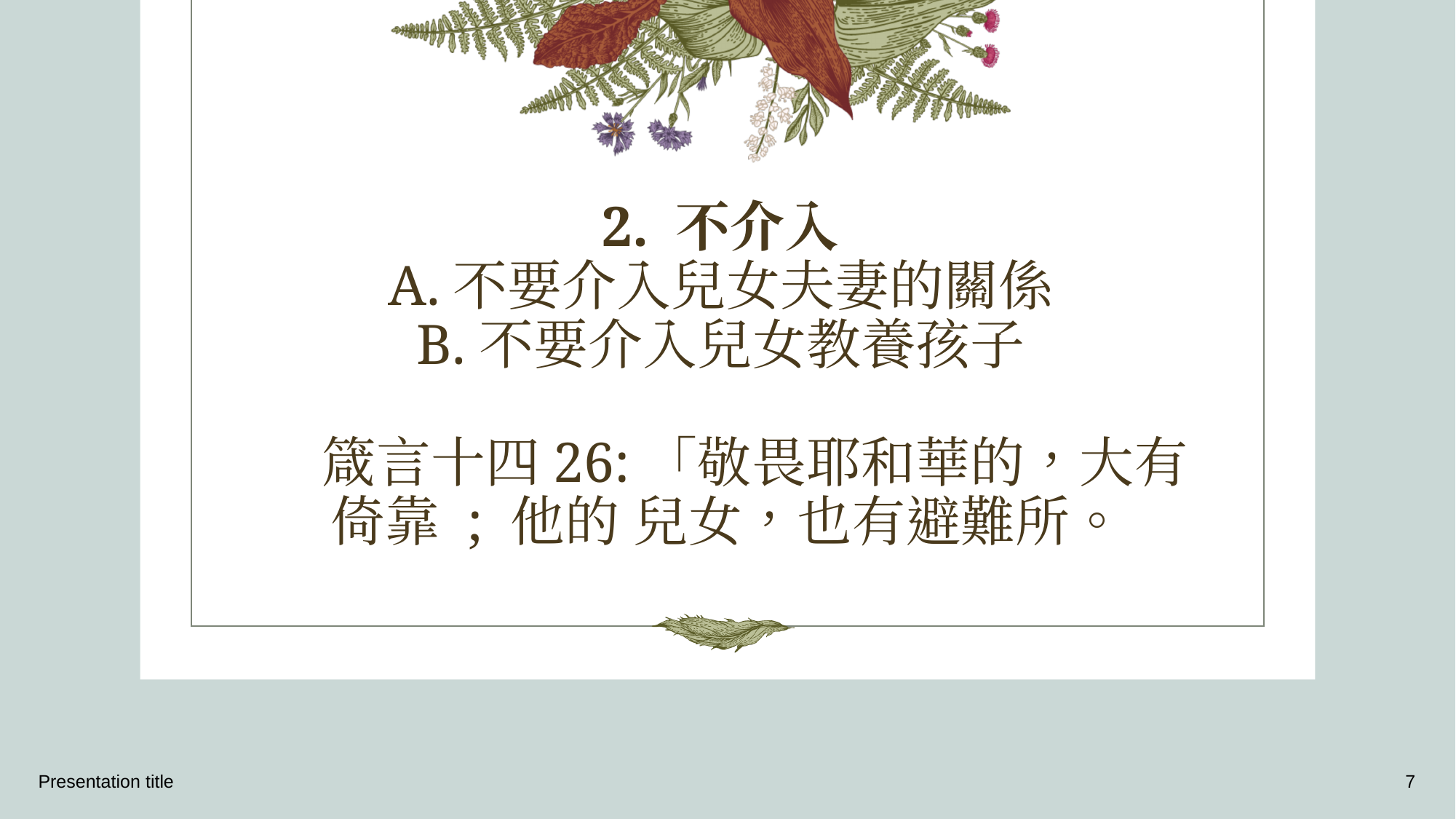

2. 不介入
  A.不要介入兒女夫妻的關係
B.不要介入兒女教養孩子
   箴言十四26:「敬畏耶和華的，大有倚靠 ; 他的 兒女，也有避難所。
Presentation title
7